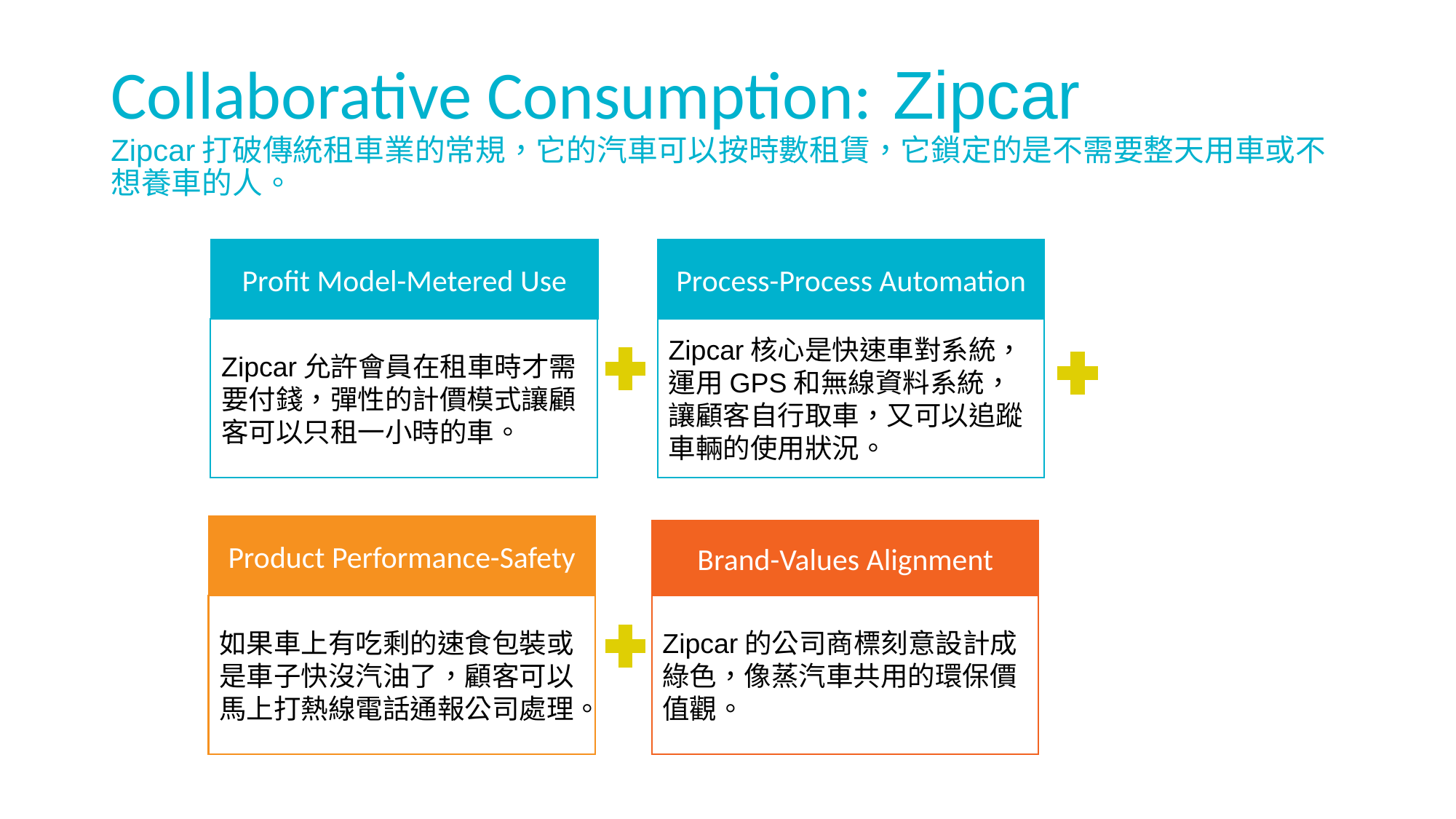

# Collaborative Consumption: Zipcar Zipcar打破傳統租車業的常規，它的汽車可以按時數租賃，它鎖定的是不需要整天用車或不想養車的人。
Profit Model-Metered Use
Process-Process Automation
Zipcar核心是快速車對系統，運用GPS和無線資料系統，讓顧客自行取車，又可以追蹤車輛的使用狀況。
Zipcar允許會員在租車時才需要付錢，彈性的計價模式讓顧客可以只租一小時的車。

Product Performance-Safety
Brand-Values Alignment
如果車上有吃剩的速食包裝或是車子快沒汽油了，顧客可以馬上打熱線電話通報公司處理。
Zipcar的公司商標刻意設計成綠色，像蒸汽車共用的環保價值觀。